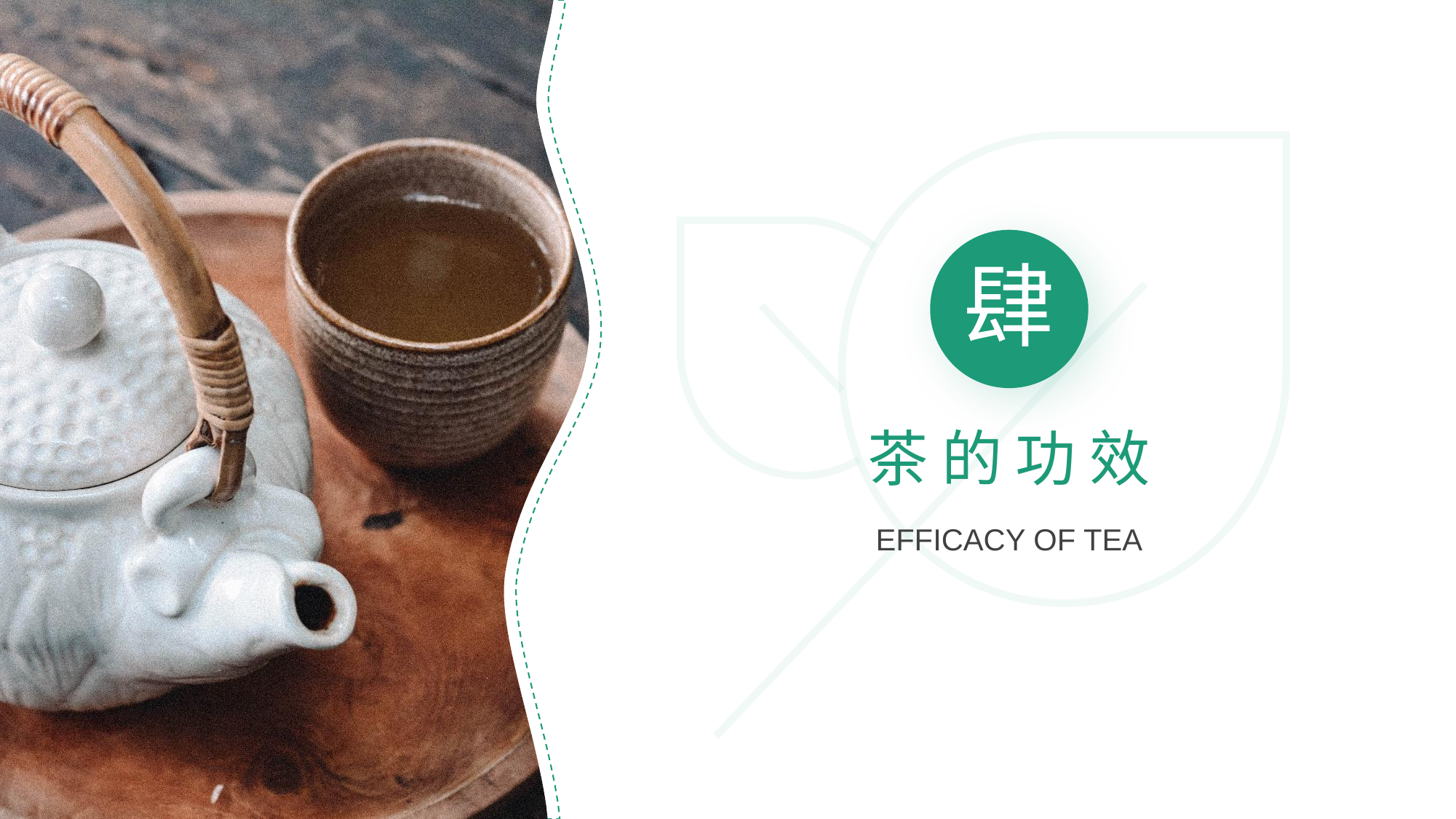

肆
茶 的 功 效
EFFICACY OF TEA